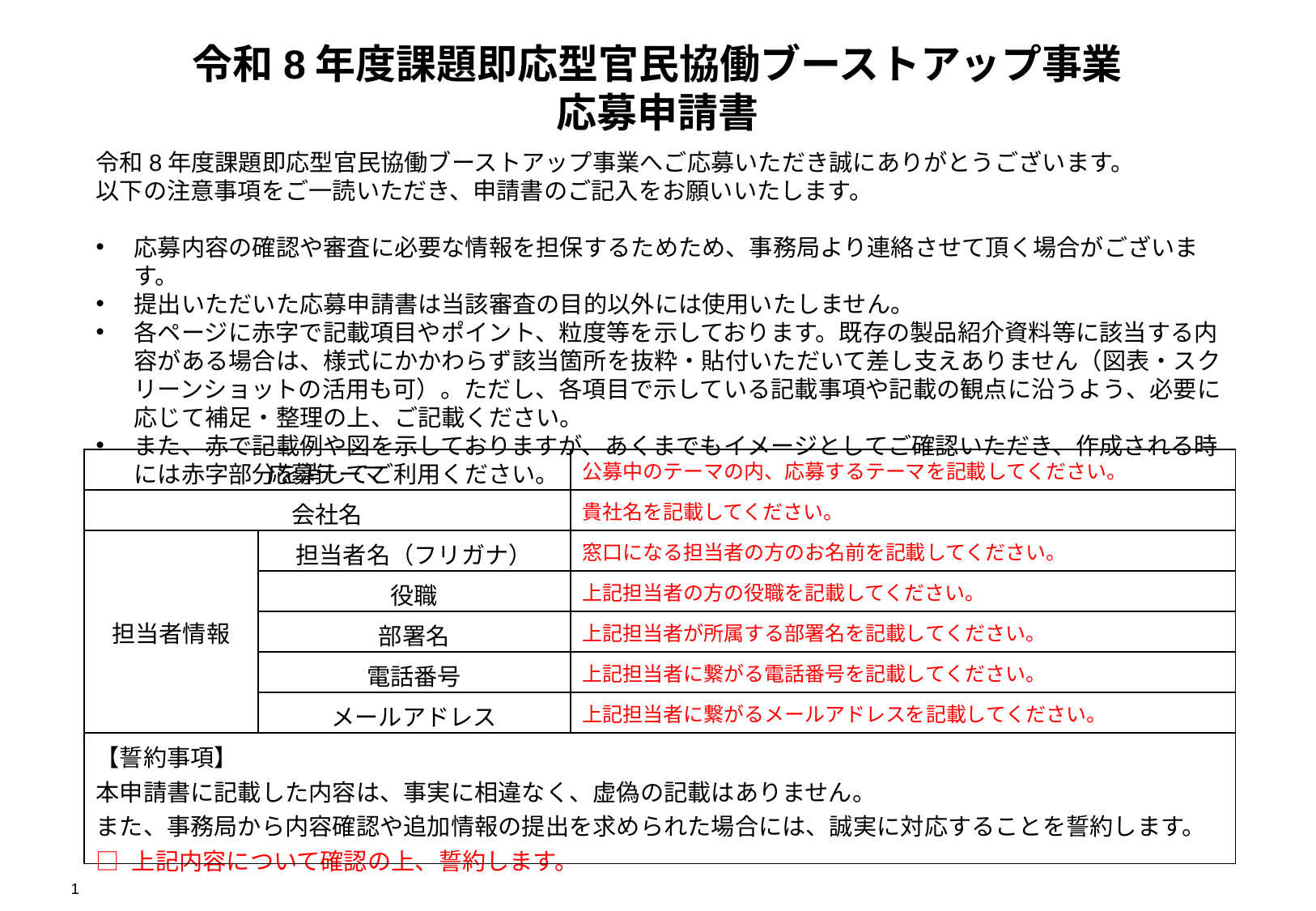

令和8年度課題即応型官民協働ブーストアップ事業
応募申請書
令和8年度課題即応型官民協働ブーストアップ事業へご応募いただき誠にありがとうございます。
以下の注意事項をご一読いただき、申請書のご記入をお願いいたします。

応募内容の確認や審査に必要な情報を担保するためため、事務局より連絡させて頂く場合がございます。
提出いただいた応募申請書は当該審査の目的以外には使用いたしません。
各ページに赤字で記載項目やポイント、粒度等を示しております。既存の製品紹介資料等に該当する内容がある場合は、様式にかかわらず該当箇所を抜粋・貼付いただいて差し支えありません（図表・スクリーンショットの活用も可）。ただし、各項目で示している記載事項や記載の観点に沿うよう、必要に応じて補足・整理の上、ご記載ください。
また、赤で記載例や図を示しておりますが、あくまでもイメージとしてご確認いただき、作成される時には赤字部分を消してご利用ください。
| 応募テーマ |  | 公募中のテーマの内、応募するテーマを記載してください。 |
| --- | --- | --- |
| 会社名 |  | 貴社名を記載してください。 |
| 担当者情報 | 担当者名（フリガナ） | 窓口になる担当者の方のお名前を記載してください。 |
|  | 役職 | 上記担当者の方の役職を記載してください。 |
|  | 部署名 | 上記担当者が所属する部署名を記載してください。 |
|  | 電話番号 | 上記担当者に繋がる電話番号を記載してください。 |
|  | メールアドレス | 上記担当者に繋がるメールアドレスを記載してください。 |
| 【誓約事項】 本申請書に記載した内容は、事実に相違なく、虚偽の記載はありません。 また、事務局から内容確認や追加情報の提出を求められた場合には、誠実に対応することを誓約します。 □ 上記内容について確認の上、誓約します。 |  |  |

1